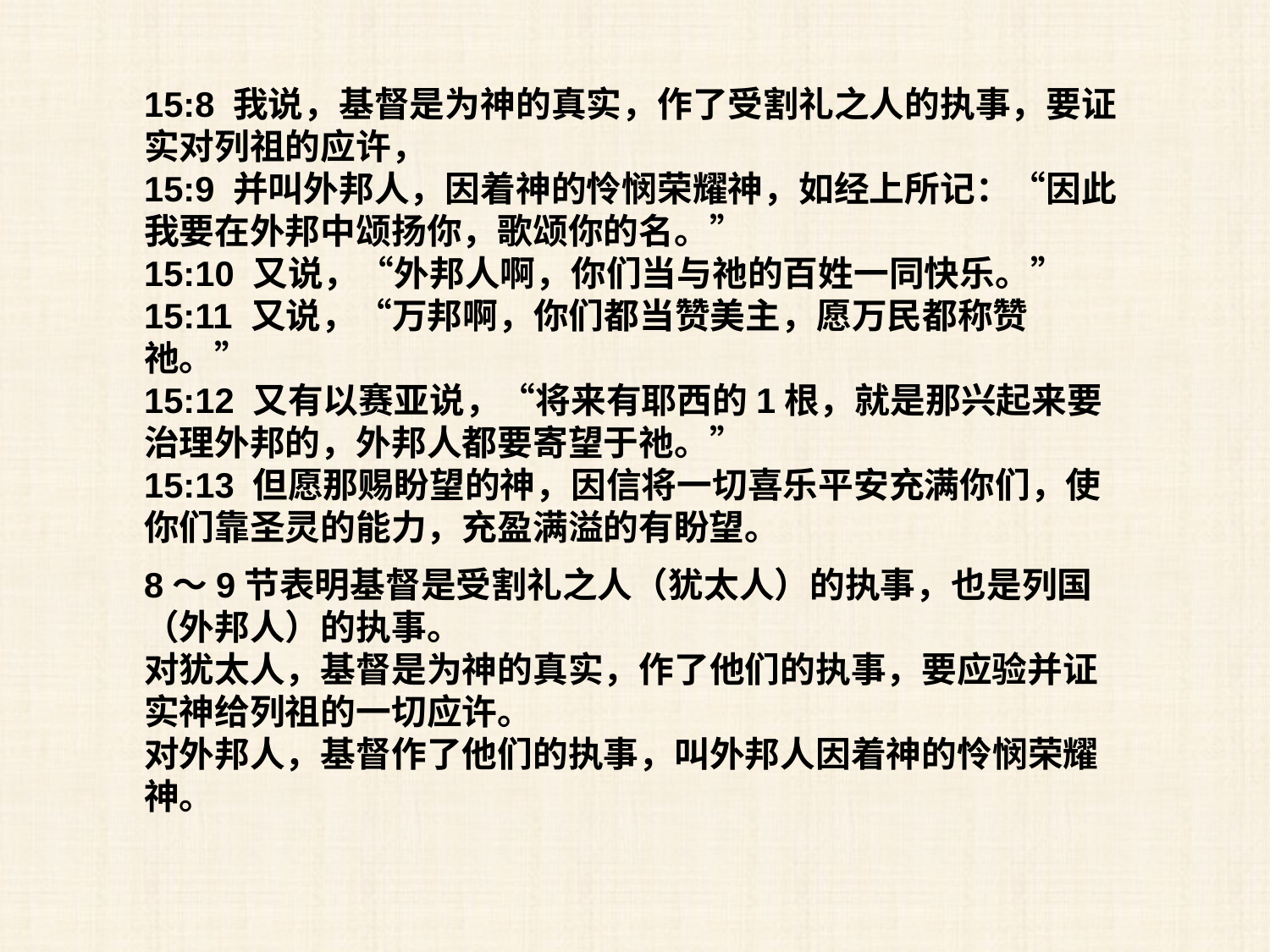

15:8 我说，基督是为神的真实，作了受割礼之人的执事，要证实对列祖的应许，
15:9 并叫外邦人，因着神的怜悯荣耀神，如经上所记：“因此我要在外邦中颂扬你，歌颂你的名。”
15:10 又说，“外邦人啊，你们当与祂的百姓一同快乐。”
15:11 又说，“万邦啊，你们都当赞美主，愿万民都称赞祂。”
15:12 又有以赛亚说，“将来有耶西的1根，就是那兴起来要治理外邦的，外邦人都要寄望于祂。”
15:13 但愿那赐盼望的神，因信将一切喜乐平安充满你们，使你们靠圣灵的能力，充盈满溢的有盼望。
8～9节表明基督是受割礼之人（犹太人）的执事，也是列国（外邦人）的执事。
对犹太人，基督是为神的真实，作了他们的执事，要应验并证实神给列祖的一切应许。
对外邦人，基督作了他们的执事，叫外邦人因着神的怜悯荣耀神。